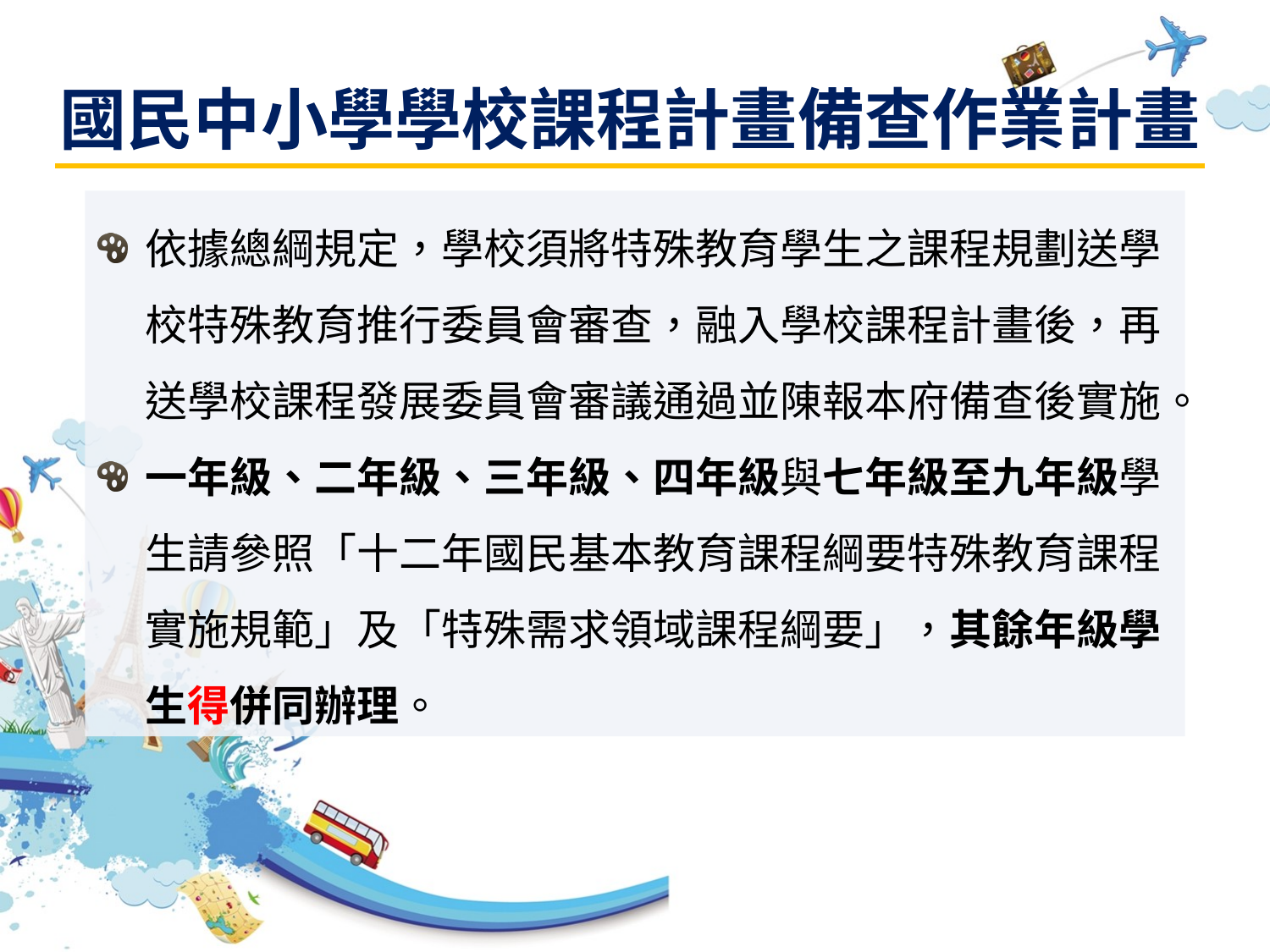

# 國民中小學學校課程計畫備查作業計畫
依據總綱規定，學校須將特殊教育學生之課程規劃送學校特殊教育推行委員會審查，融入學校課程計畫後，再送學校課程發展委員會審議通過並陳報本府備查後實施。
一年級、二年級、三年級、四年級與七年級至九年級學生請參照「十二年國民基本教育課程綱要特殊教育課程實施規範」及「特殊需求領域課程綱要」，其餘年級學生得併同辦理。